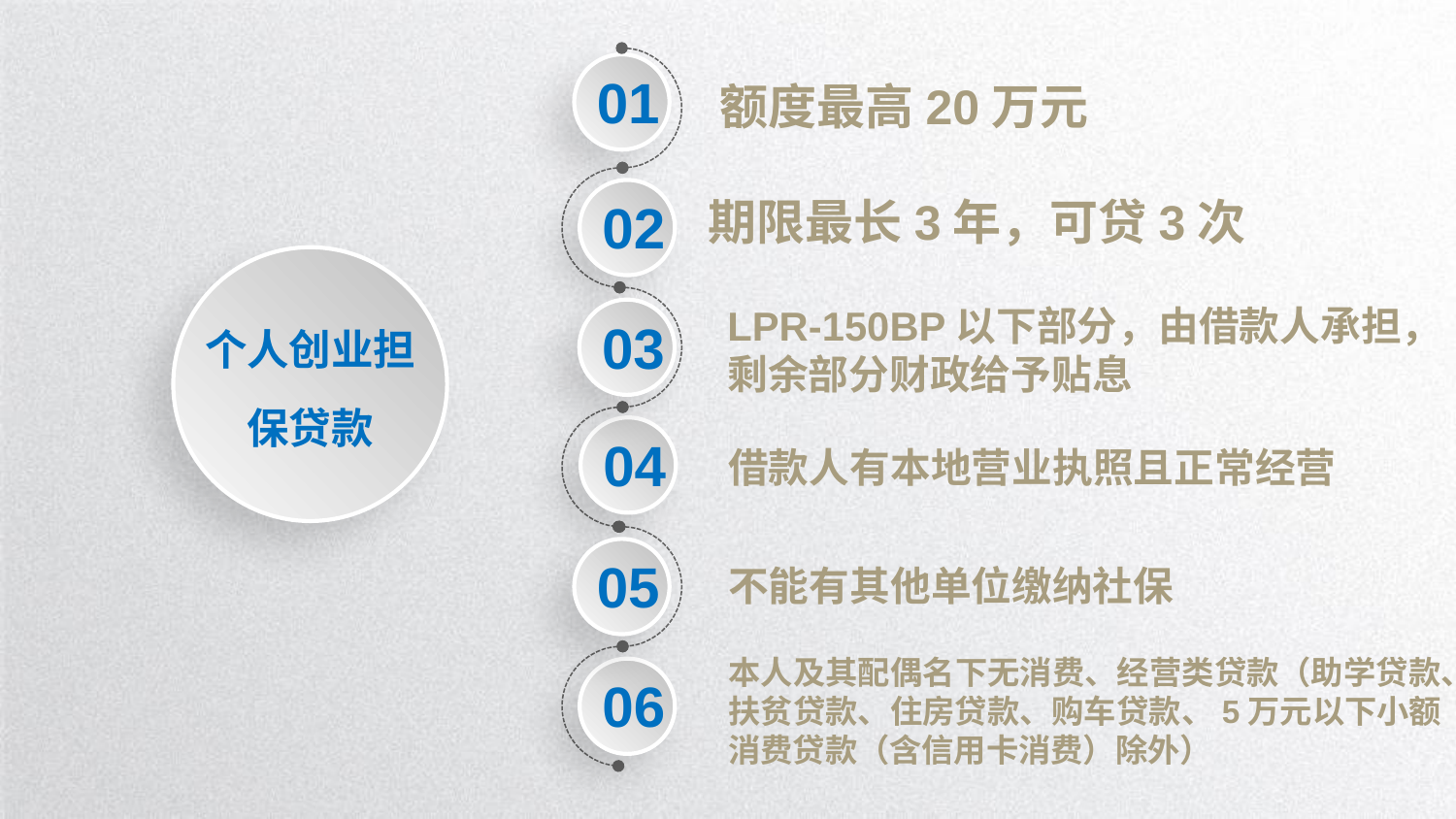

01
额度最高20万元

02
期限最长3年，可贷3次

LPR-150BP以下部分，由借款人承担，剩余部分财政给予贴息

03
个人创业担保贷款

04
借款人有本地营业执照且正常经营

05
不能有其他单位缴纳社保
本人及其配偶名下无消费、经营类贷款（助学贷款、扶贫贷款、住房贷款、购车贷款、5万元以下小额消费贷款（含信用卡消费）除外）

06